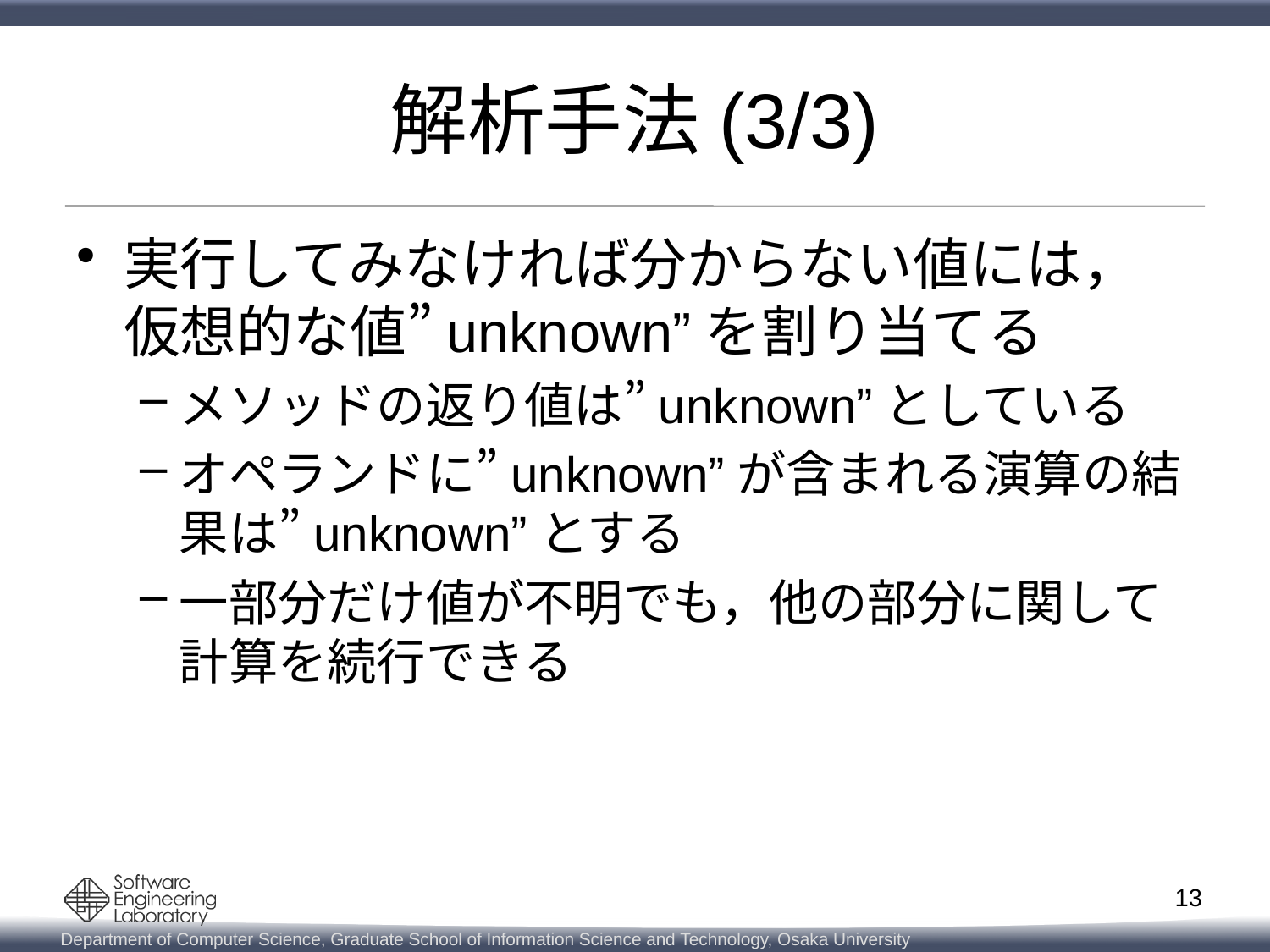

# 解析手法(3/3)
実行してみなければ分からない値には，仮想的な値”unknown”を割り当てる
メソッドの返り値は”unknown”としている
オペランドに”unknown”が含まれる演算の結果は”unknown”とする
一部分だけ値が不明でも，他の部分に関して計算を続行できる
13